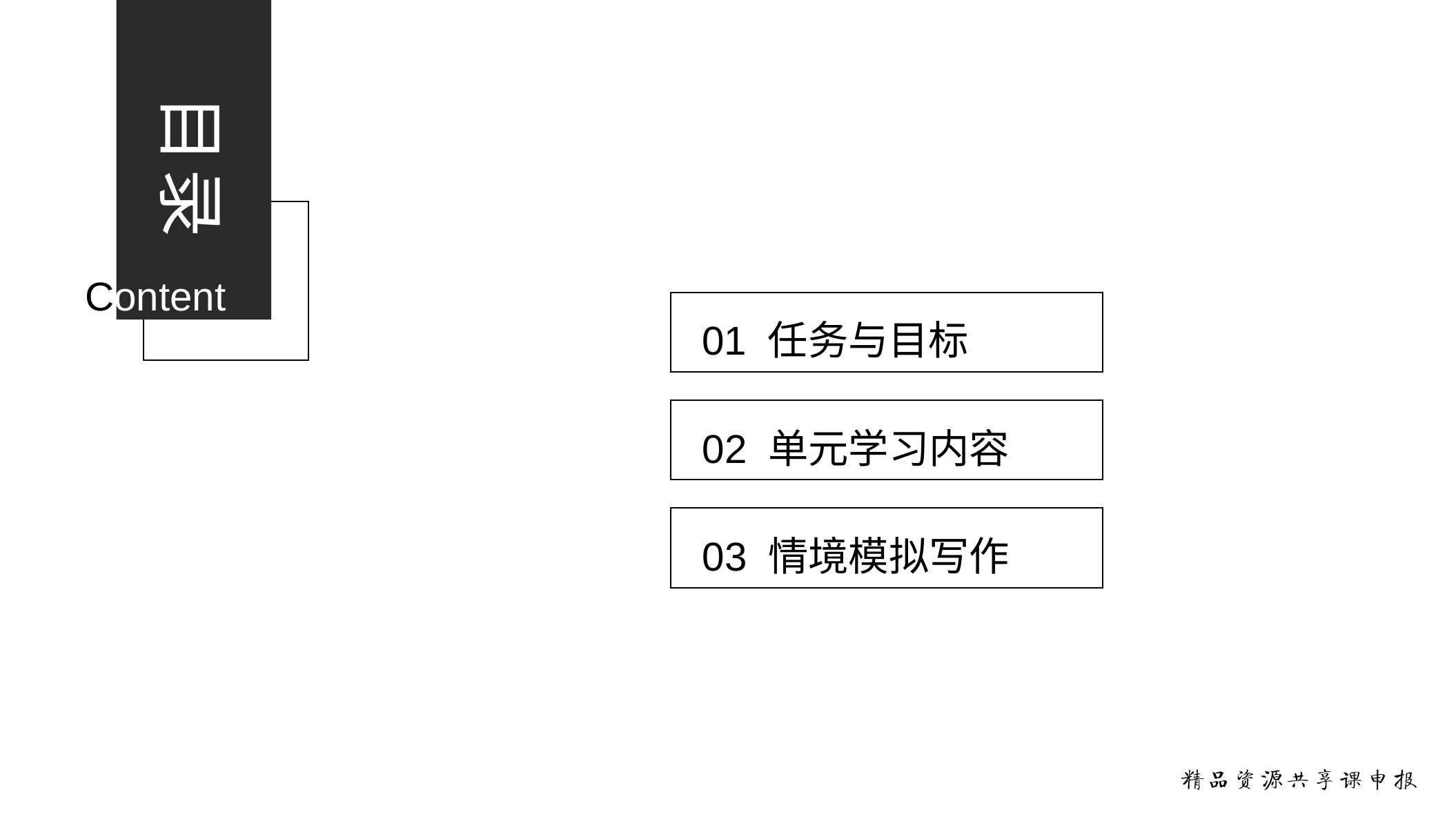

目录

Content

01 任务与目标

02 单元学习内容

03 情境模拟写作